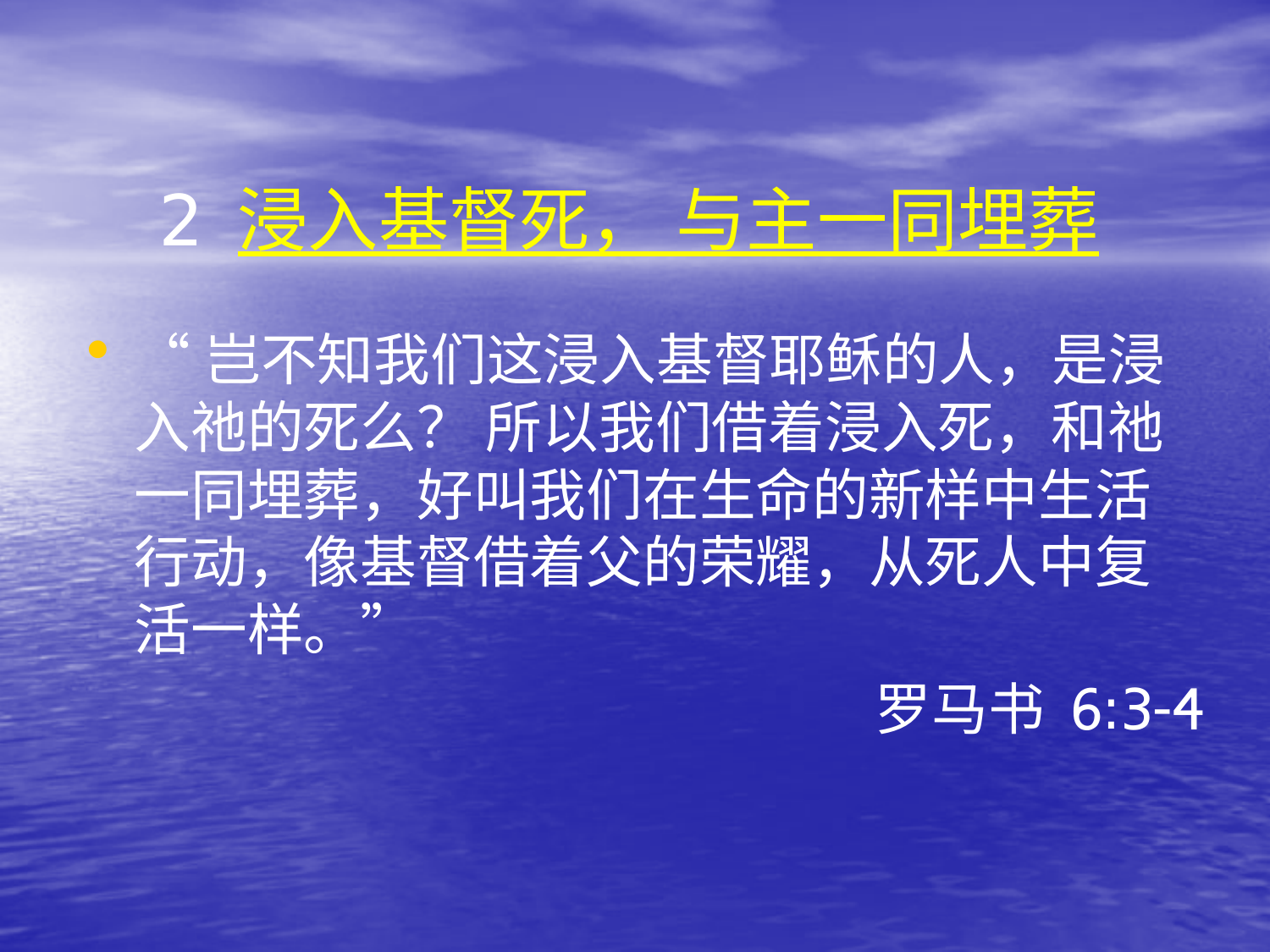

#
2 浸入基督死， 与主一同埋葬
“岂不知我们这浸入基督耶稣的人，是浸入祂的死么？ 所以我们借着浸入死，和祂一同埋葬，好叫我们在生命的新样中生活行动，像基督借着父的荣耀，从死人中复活一样。”
罗马书 6:3-4